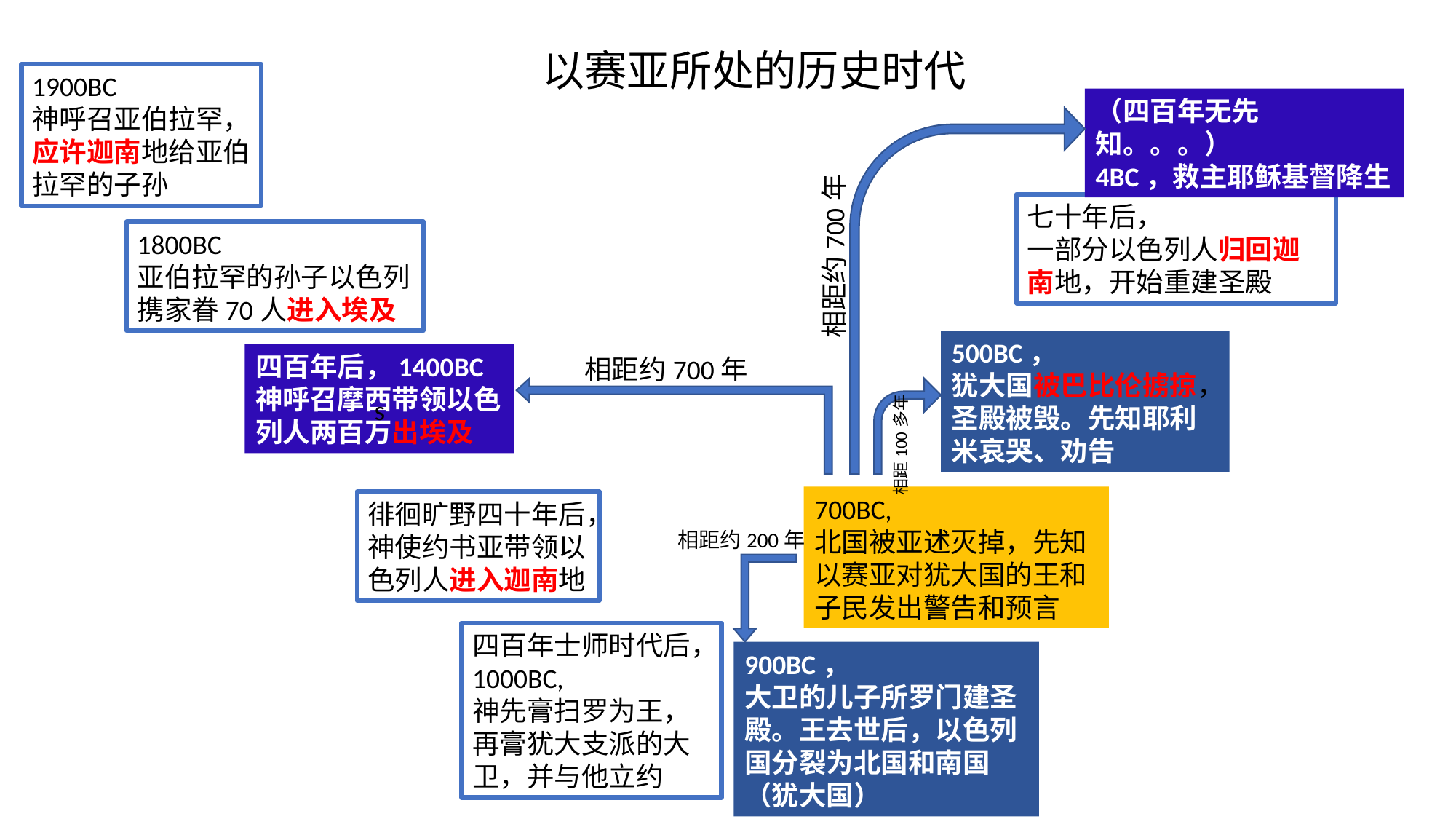

以赛亚所处的历史时代

1900BC
神呼召亚伯拉罕，
应许迦南地给亚伯拉罕的子孙
（四百年无先知。。。）
4BC，救主耶稣基督降生

七十年后，
一部分以色列人归回迦南地，开始重建圣殿
1800BC
亚伯拉罕的孙子以色列携家眷70人进入埃及
相距约700年

500BC，
犹大国被巴比伦掳掠，圣殿被毁。先知耶利米哀哭、劝告
四百年后，1400BC
神呼召摩西带领以色列人两百万出埃及
相距约700年

s
相距100多年
700BC,
北国被亚述灭掉，先知以赛亚对犹大国的王和子民发出警告和预言
徘徊旷野四十年后，
神使约书亚带领以色列人进入迦南地
相距约200年

四百年士师时代后，1000BC,
神先膏扫罗为王，再膏犹大支派的大卫，并与他立约
900BC，
大卫的儿子所罗门建圣殿。王去世后，以色列国分裂为北国和南国（犹大国）